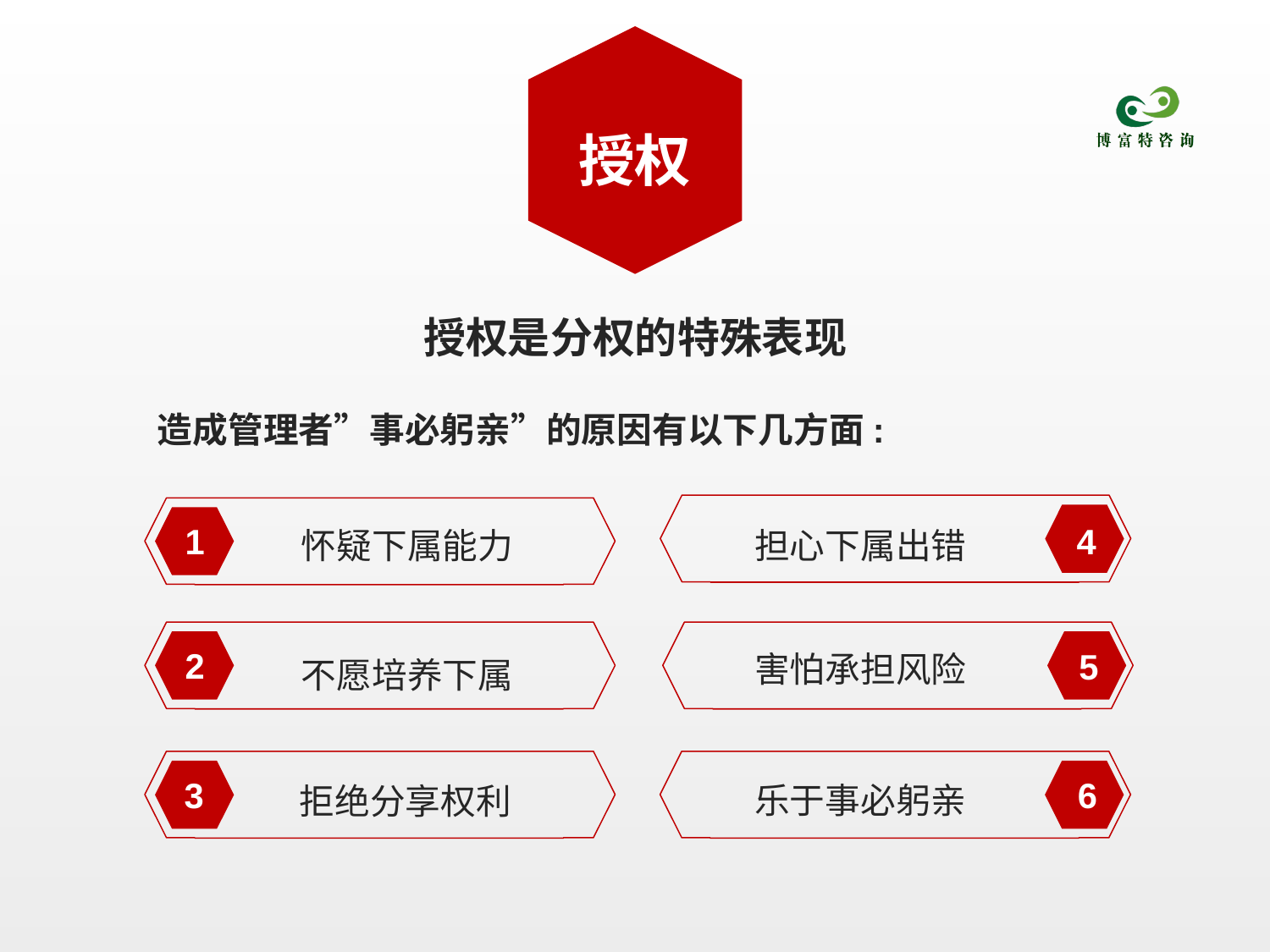

授权
授权是分权的特殊表现
造成管理者”事必躬亲”的原因有以下几方面:

担心下属出错
怀疑下属能力

1
4

害怕承担风险

不愿培养下属
2
5

乐于事必躬亲

拒绝分享权利

3
6